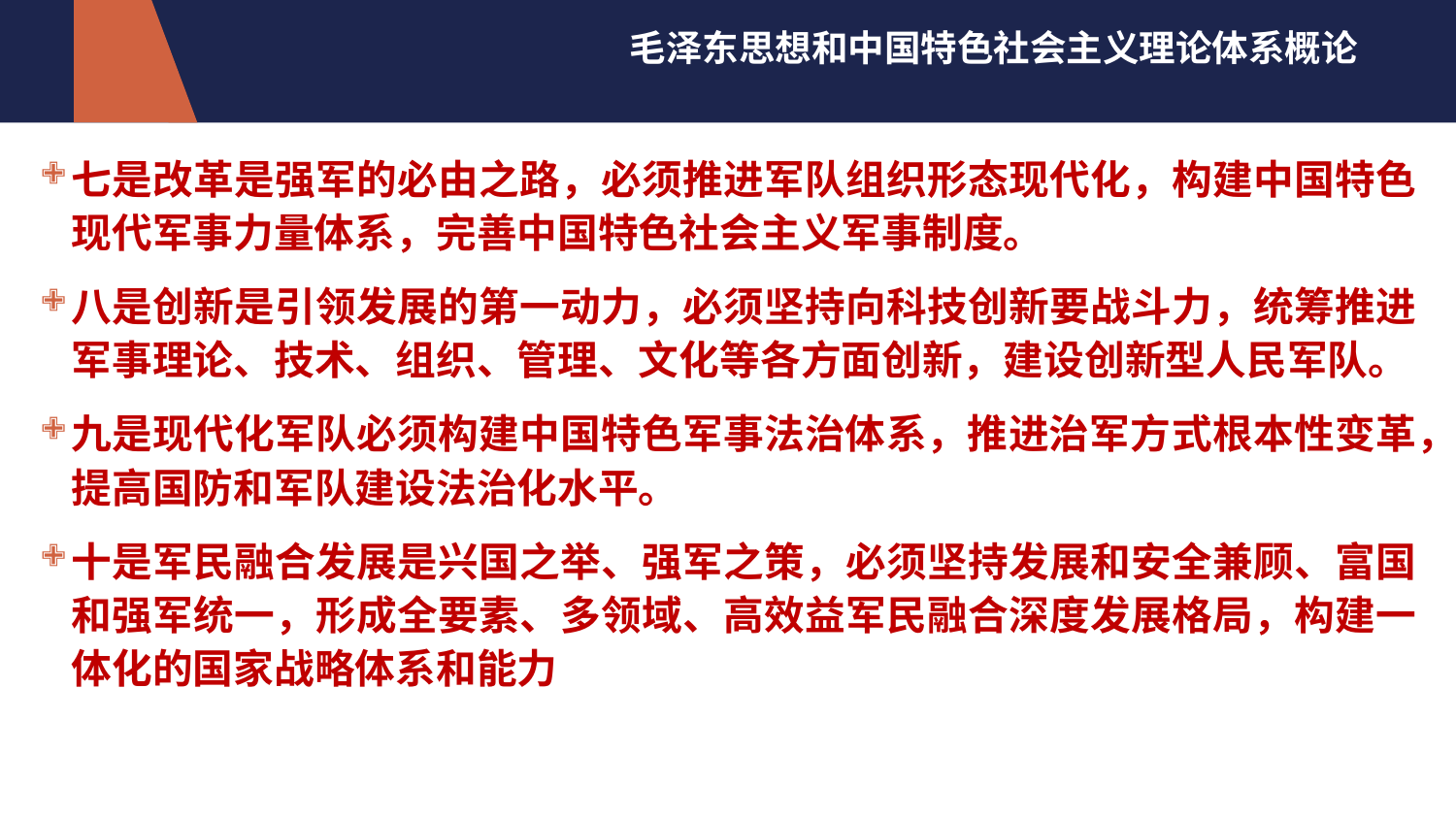

七是改革是强军的必由之路，必须推进军队组织形态现代化，构建中国特色现代军事力量体系，完善中国特色社会主义军事制度。
八是创新是引领发展的第一动力，必须坚持向科技创新要战斗力，统筹推进军事理论、技术、组织、管理、文化等各方面创新，建设创新型人民军队。
九是现代化军队必须构建中国特色军事法治体系，推进治军方式根本性变革，提高国防和军队建设法治化水平。
十是军民融合发展是兴国之举、强军之策，必须坚持发展和安全兼顾、富国和强军统一，形成全要素、多领域、高效益军民融合深度发展格局，构建一体化的国家战略体系和能力